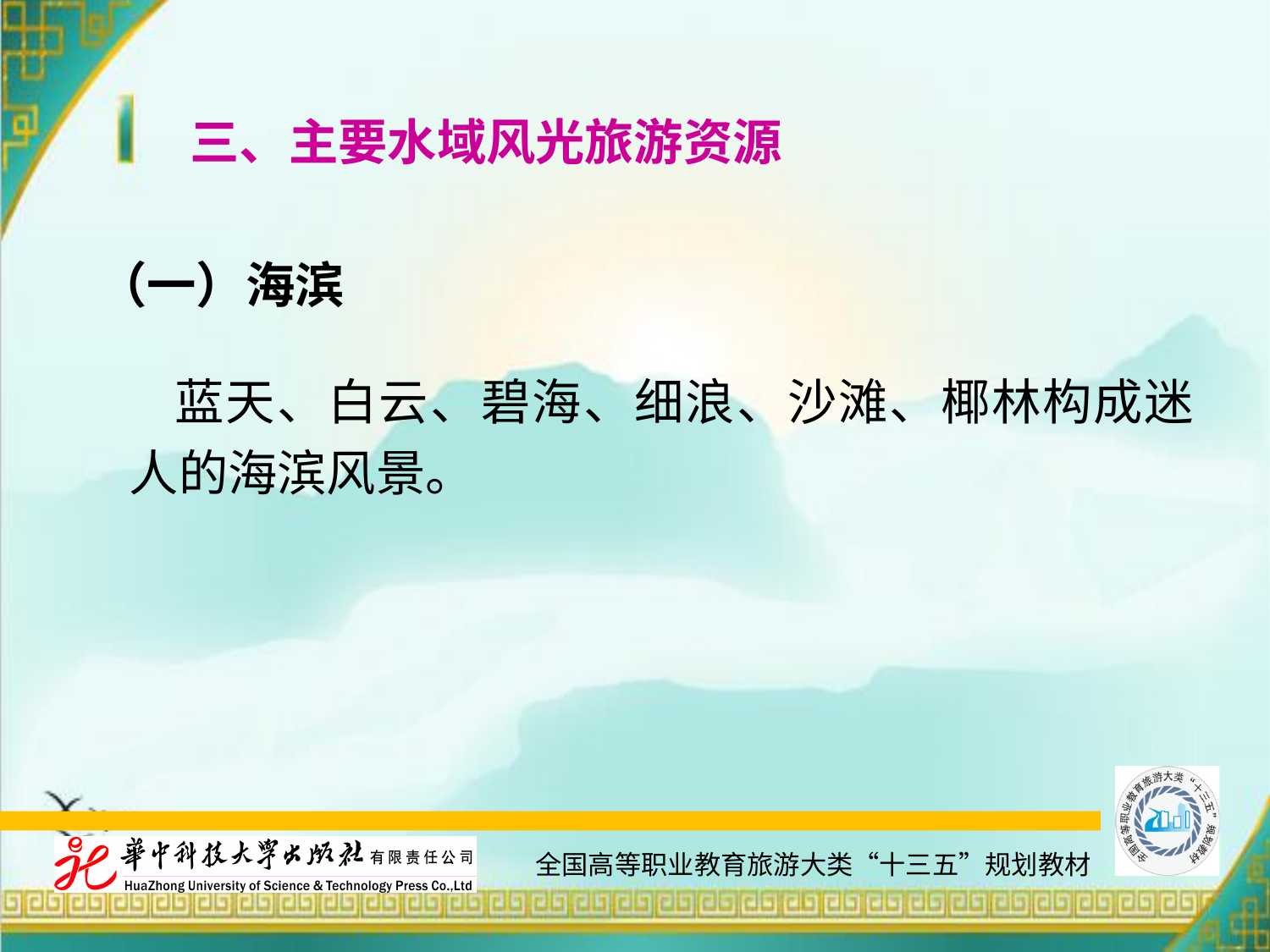

# 三、主要水域风光旅游资源
（一）海滨

     蓝天、白云、碧海、细浪、沙滩、椰林构成迷人的海滨风景。